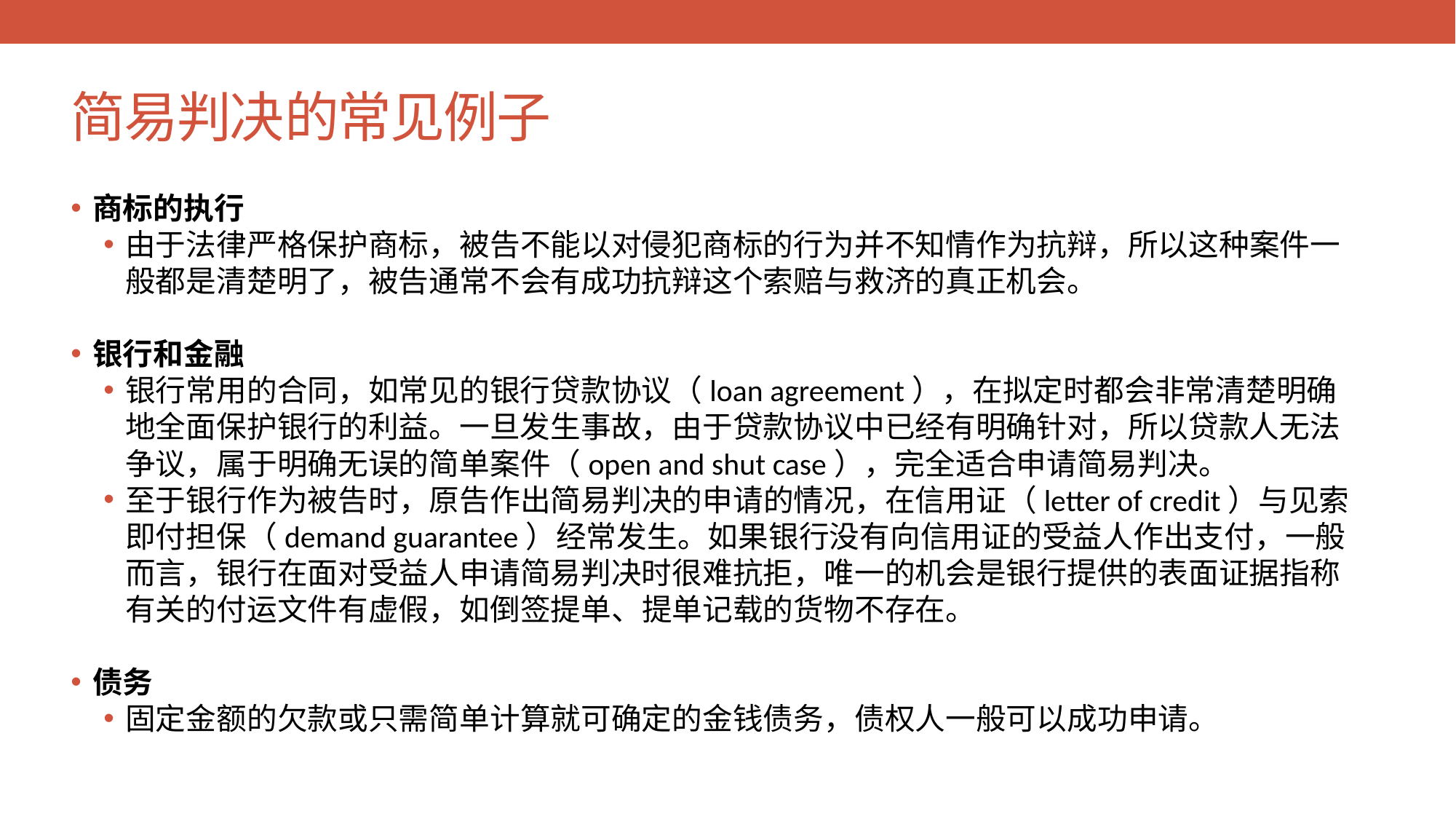

# 简易判决的常见例子
商标的执行
由于法律严格保护商标，被告不能以对侵犯商标的行为并不知情作为抗辩，所以这种案件一般都是清楚明了，被告通常不会有成功抗辩这个索赔与救济的真正机会。

银行和金融
银行常用的合同，如常见的银行贷款协议（loan agreement），在拟定时都会非常清楚明确地全面保护银行的利益。一旦发生事故，由于贷款协议中已经有明确针对，所以贷款人无法争议，属于明确无误的简单案件（open and shut case），完全适合申请简易判决。
至于银行作为被告时，原告作出简易判决的申请的情况，在信用证（letter of credit）与见索即付担保（demand guarantee）经常发生。如果银行没有向信用证的受益人作出支付，一般而言，银行在面对受益人申请简易判决时很难抗拒，唯一的机会是银行提供的表面证据指称有关的付运文件有虚假，如倒签提单、提单记载的货物不存在。

债务
固定金额的欠款或只需简单计算就可确定的金钱债务，债权人一般可以成功申请。